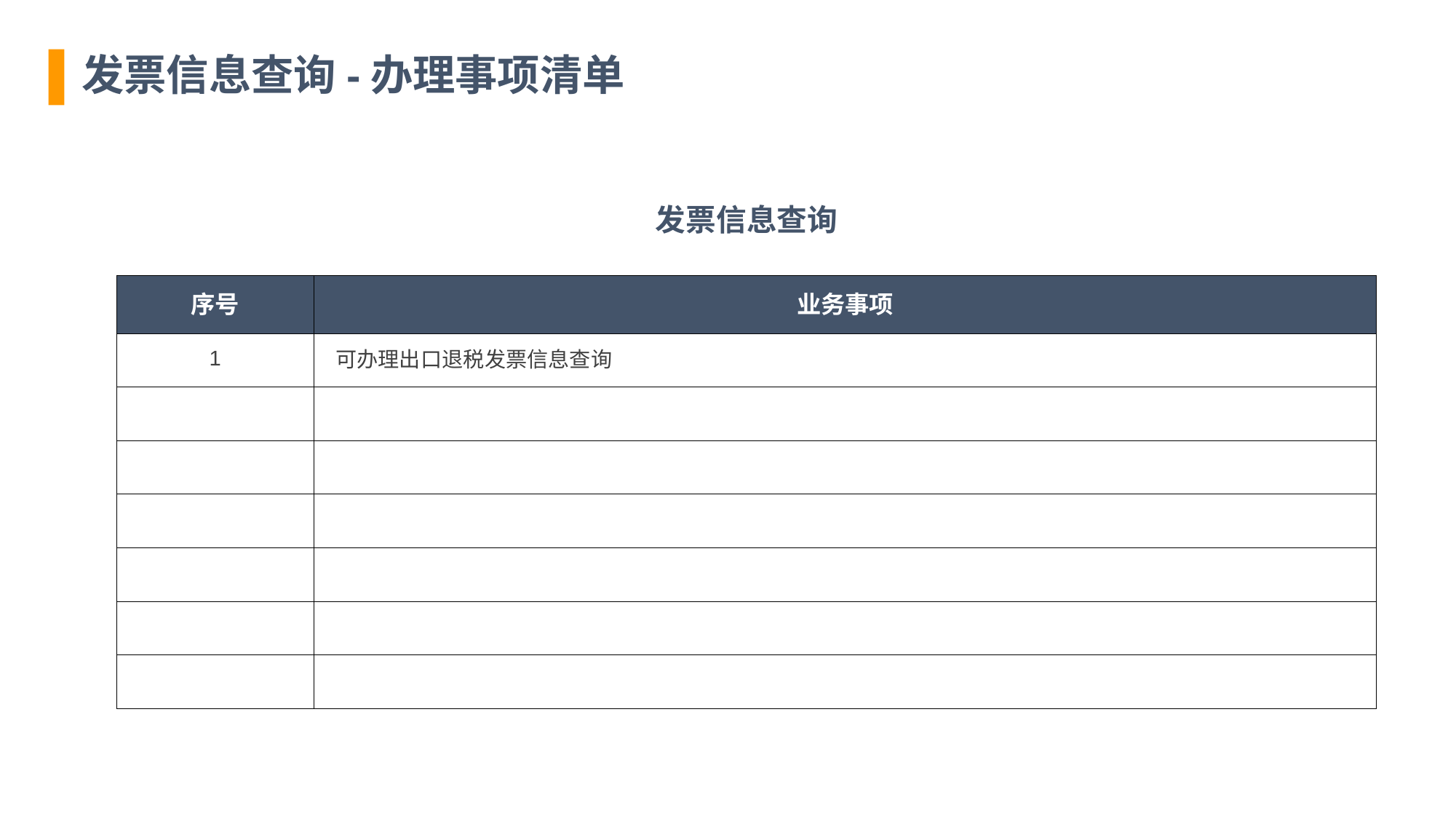

发票信息查询-办理事项清单

| 发票信息查询 |  |
| --- | --- |
| 序号 | 业务事项 |
| 1 | 可办理出口退税发票信息查询 |
|  |  |
|  |  |
|  |  |
|  |  |
|  |  |
|  |  |